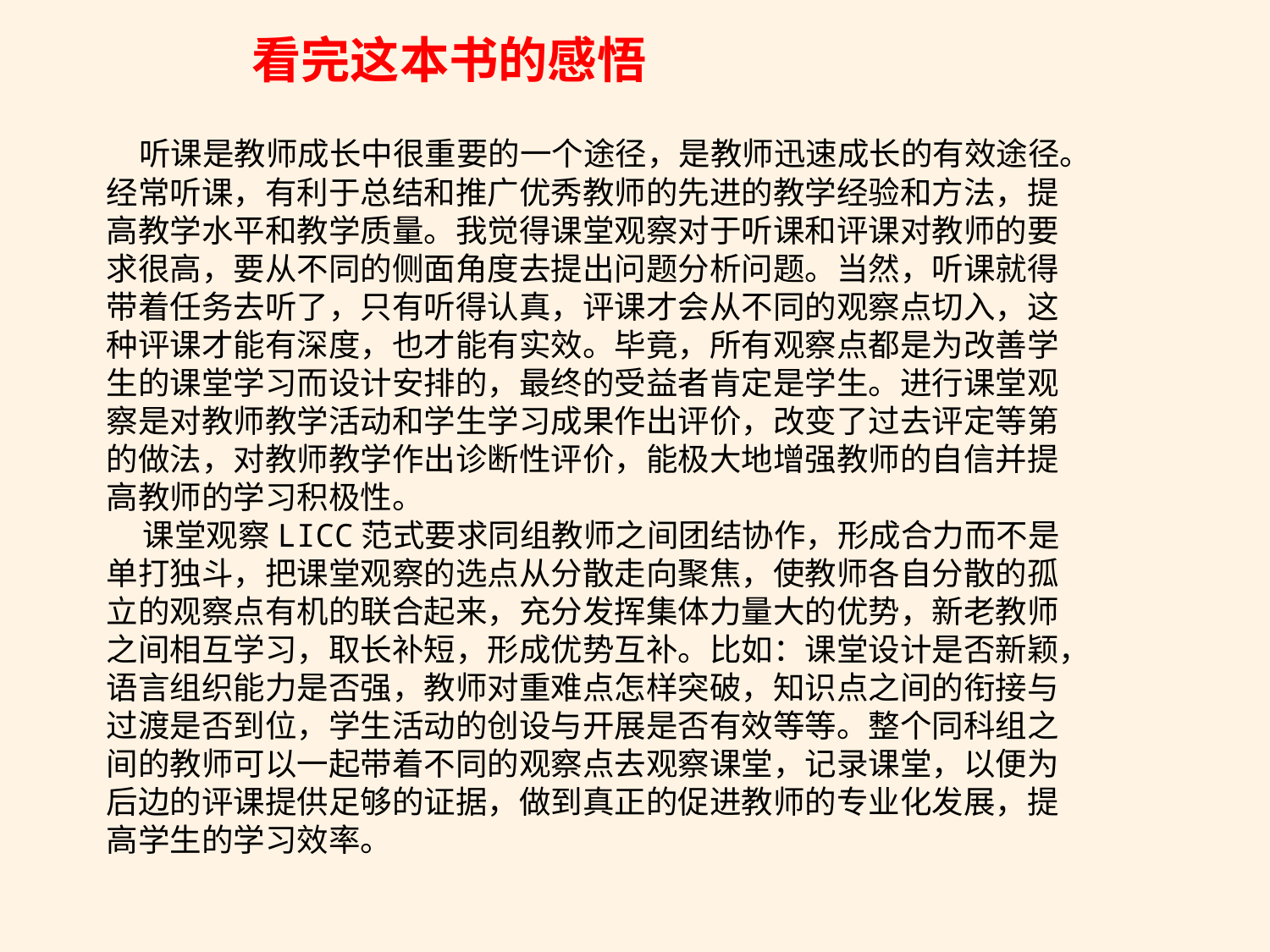

看完这本书的感悟

   听课是教师成长中很重要的一个途径，是教师迅速成长的有效途径。经常听课，有利于总结和推广优秀教师的先进的教学经验和方法，提高教学水平和教学质量。我觉得课堂观察对于听课和评课对教师的要求很高，要从不同的侧面角度去提出问题分析问题。当然，听课就得带着任务去听了，只有听得认真，评课才会从不同的观察点切入，这种评课才能有深度，也才能有实效。毕竟，所有观察点都是为改善学生的课堂学习而设计安排的，最终的受益者肯定是学生。进行课堂观察是对教师教学活动和学生学习成果作出评价，改变了过去评定等第的做法，对教师教学作出诊断性评价，能极大地增强教师的自信并提高教师的学习积极性。
    课堂观察LICC范式要求同组教师之间团结协作，形成合力而不是单打独斗，把课堂观察的选点从分散走向聚焦，使教师各自分散的孤立的观察点有机的联合起来，充分发挥集体力量大的优势，新老教师之间相互学习，取长补短，形成优势互补。比如：课堂设计是否新颖，语言组织能力是否强，教师对重难点怎样突破，知识点之间的衔接与过渡是否到位，学生活动的创设与开展是否有效等等。整个同科组之间的教师可以一起带着不同的观察点去观察课堂，记录课堂，以便为后边的评课提供足够的证据，做到真正的促进教师的专业化发展，提高学生的学习效率。